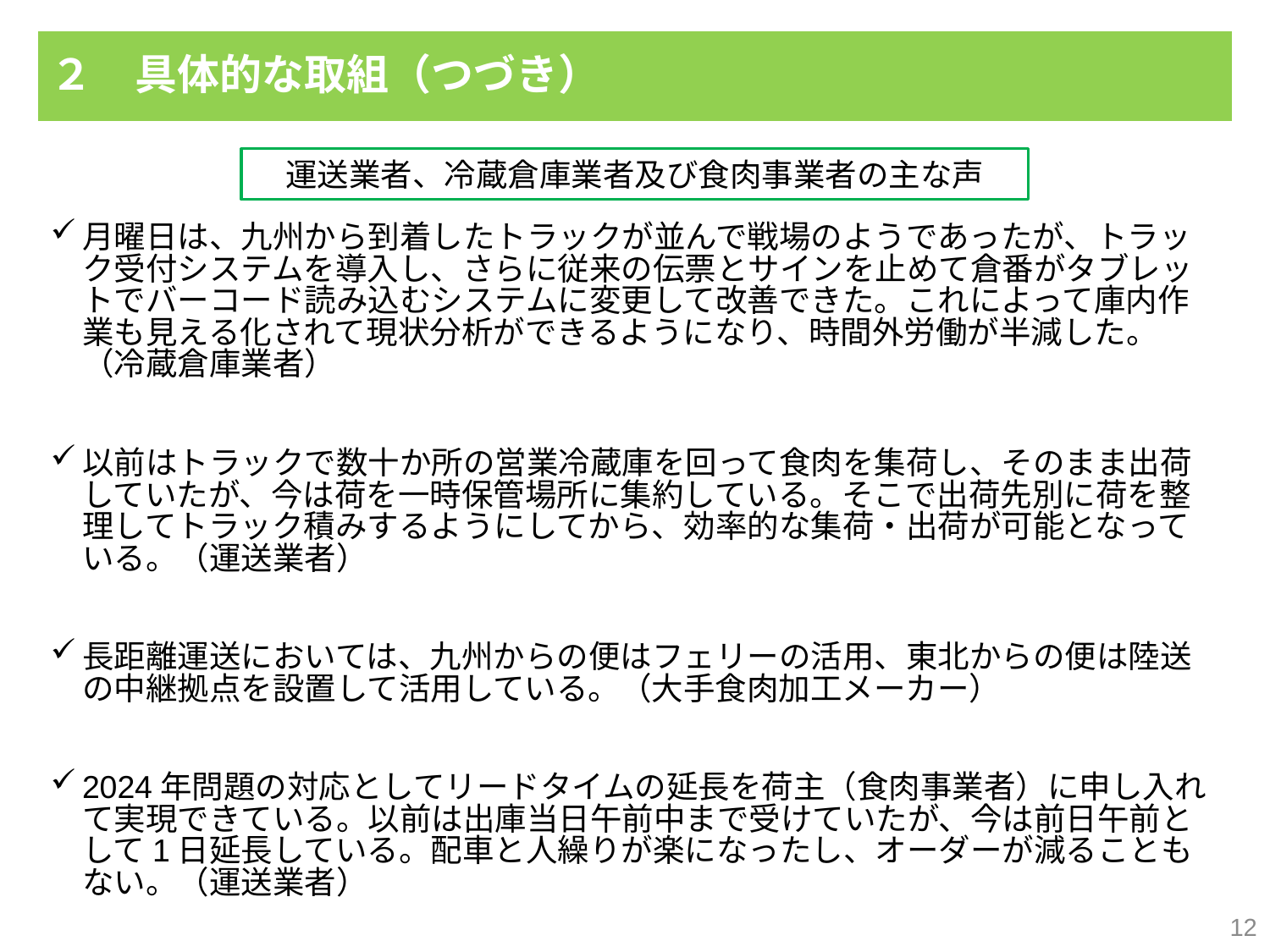

２　具体的な取組（つづき）
　運送業者、冷蔵倉庫業者及び食肉事業者の主な声
月曜日は、九州から到着したトラックが並んで戦場のようであったが、トラック受付システムを導入し、さらに従来の伝票とサインを止めて倉番がタブレットでバーコード読み込むシステムに変更して改善できた。これによって庫内作業も見える化されて現状分析ができるようになり、時間外労働が半減した。（冷蔵倉庫業者）

以前はトラックで数十か所の営業冷蔵庫を回って食肉を集荷し、そのまま出荷していたが、今は荷を一時保管場所に集約している。そこで出荷先別に荷を整理してトラック積みするようにしてから、効率的な集荷・出荷が可能となっている。（運送業者）

長距離運送においては、九州からの便はフェリーの活用、東北からの便は陸送の中継拠点を設置して活用している。（大手食肉加工メーカー）

2024年問題の対応としてリードタイムの延長を荷主（食肉事業者）に申し入れて実現できている。以前は出庫当日午前中まで受けていたが、今は前日午前として1日延長している。配車と人繰りが楽になったし、オーダーが減ることもない。（運送業者）
12